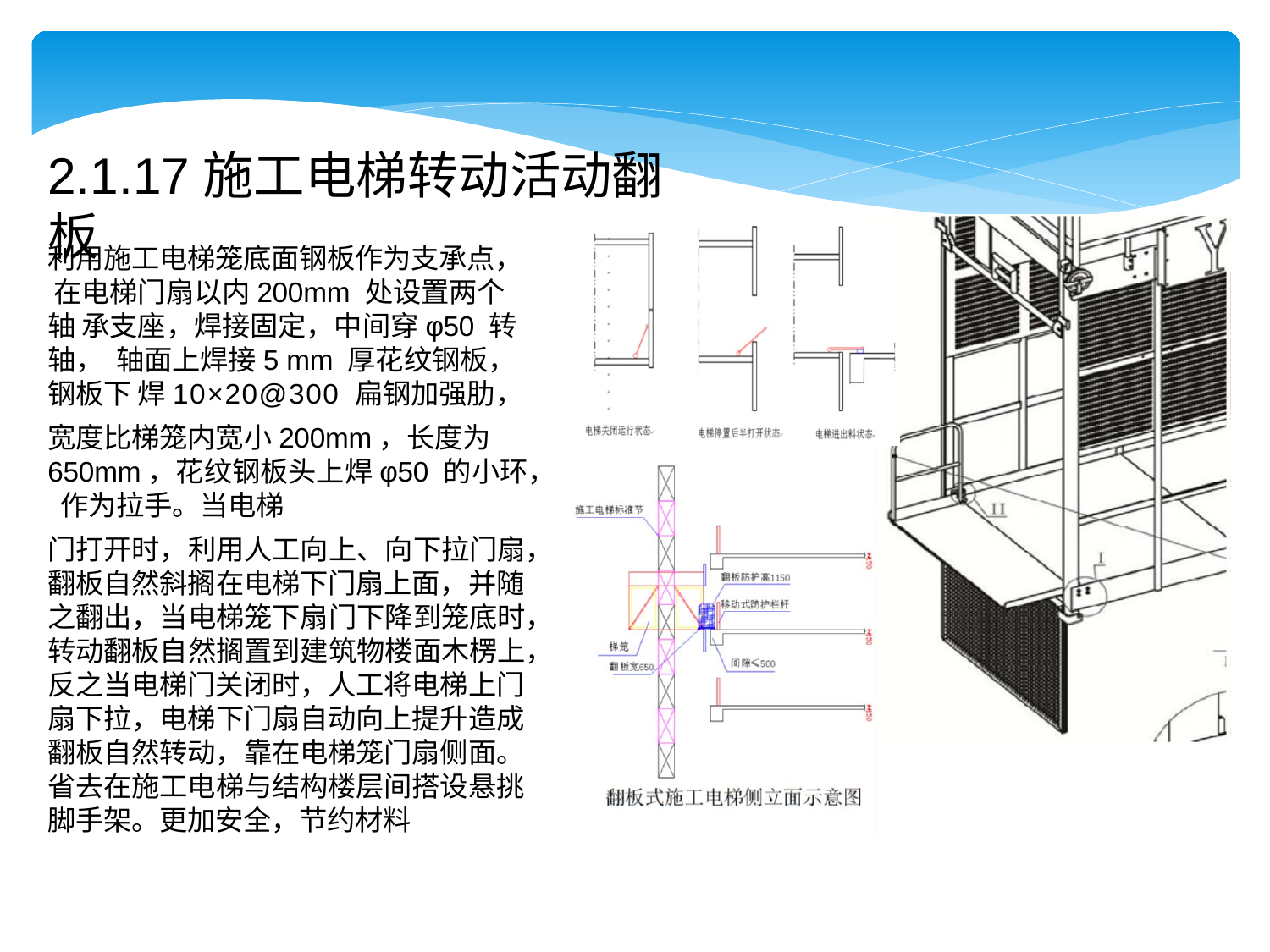

# 2.1.17施工电梯转动活动翻板

利用施工电梯笼底面钢板作为支承点，  在电梯门扇以内200mm 处设置两个轴 承支座，焊接固定，中间穿φ50 转轴，  轴面上焊接5 mm 厚花纹钢板，钢板下 焊10×20@300 扁钢加强肋，
宽度比梯笼内宽小200mm，长度为 650mm，花纹钢板头上焊φ50 的小环，  作为拉手。当电梯
门打开时，利用人工向上、向下拉门扇， 翻板自然斜搁在电梯下门扇上面，并随 之翻出，当电梯笼下扇门下降到笼底时， 转动翻板自然搁置到建筑物楼面木楞上， 反之当电梯门关闭时，人工将电梯上门 扇下拉，电梯下门扇自动向上提升造成 翻板自然转动，靠在电梯笼门扇侧面。 省去在施工电梯与结构楼层间搭设悬挑 脚手架。更加安全，节约材料